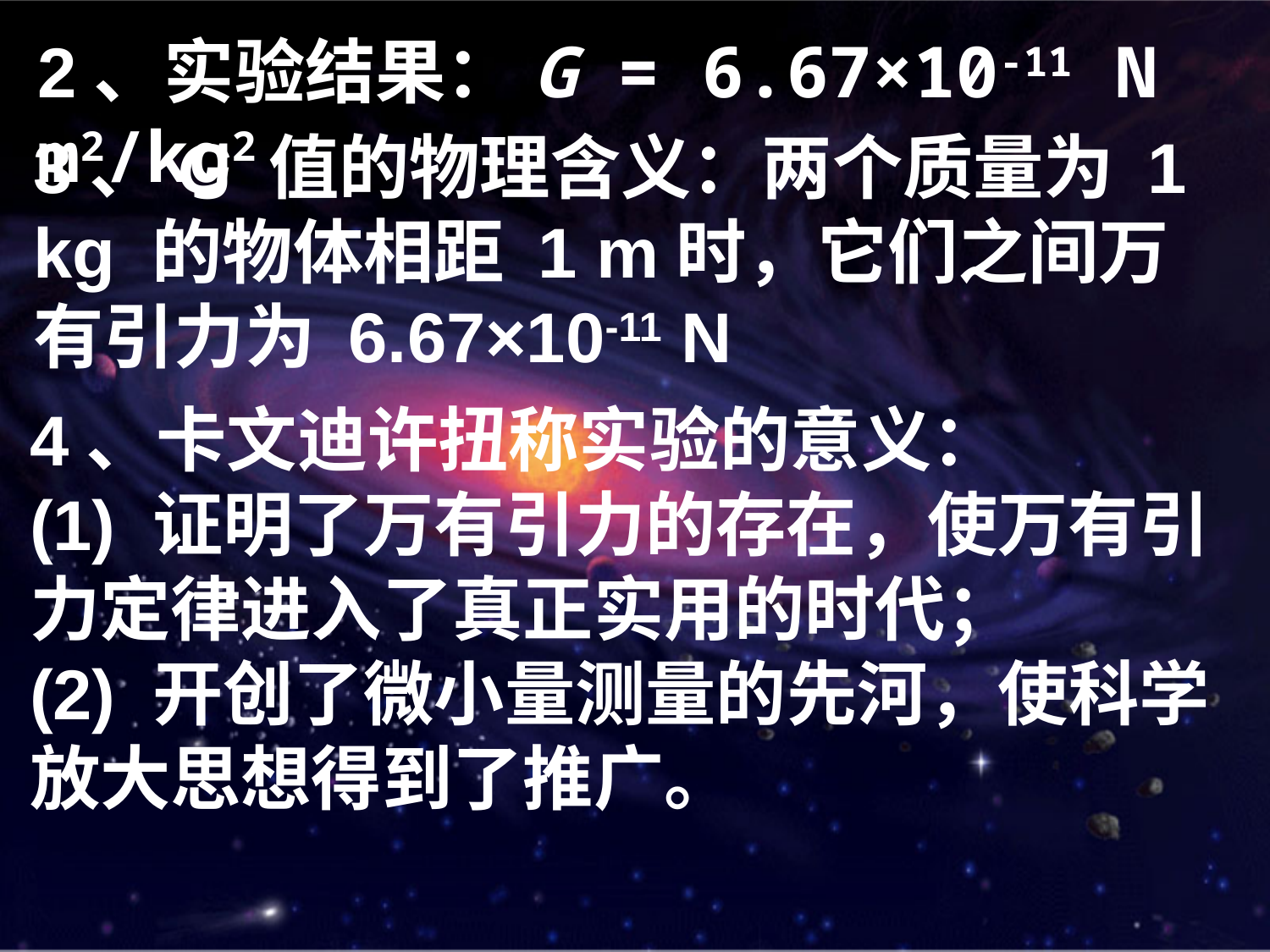

2、实验结果：G = 6.67×10-11 N m2/kg2
3、G 值的物理含义：两个质量为 1 kg 的物体相距 1 m时，它们之间万有引力为 6.67×10-11 N
4、卡文迪许扭称实验的意义：
(1) 证明了万有引力的存在，使万有引力定律进入了真正实用的时代；
(2) 开创了微小量测量的先河，使科学放大思想得到了推广。